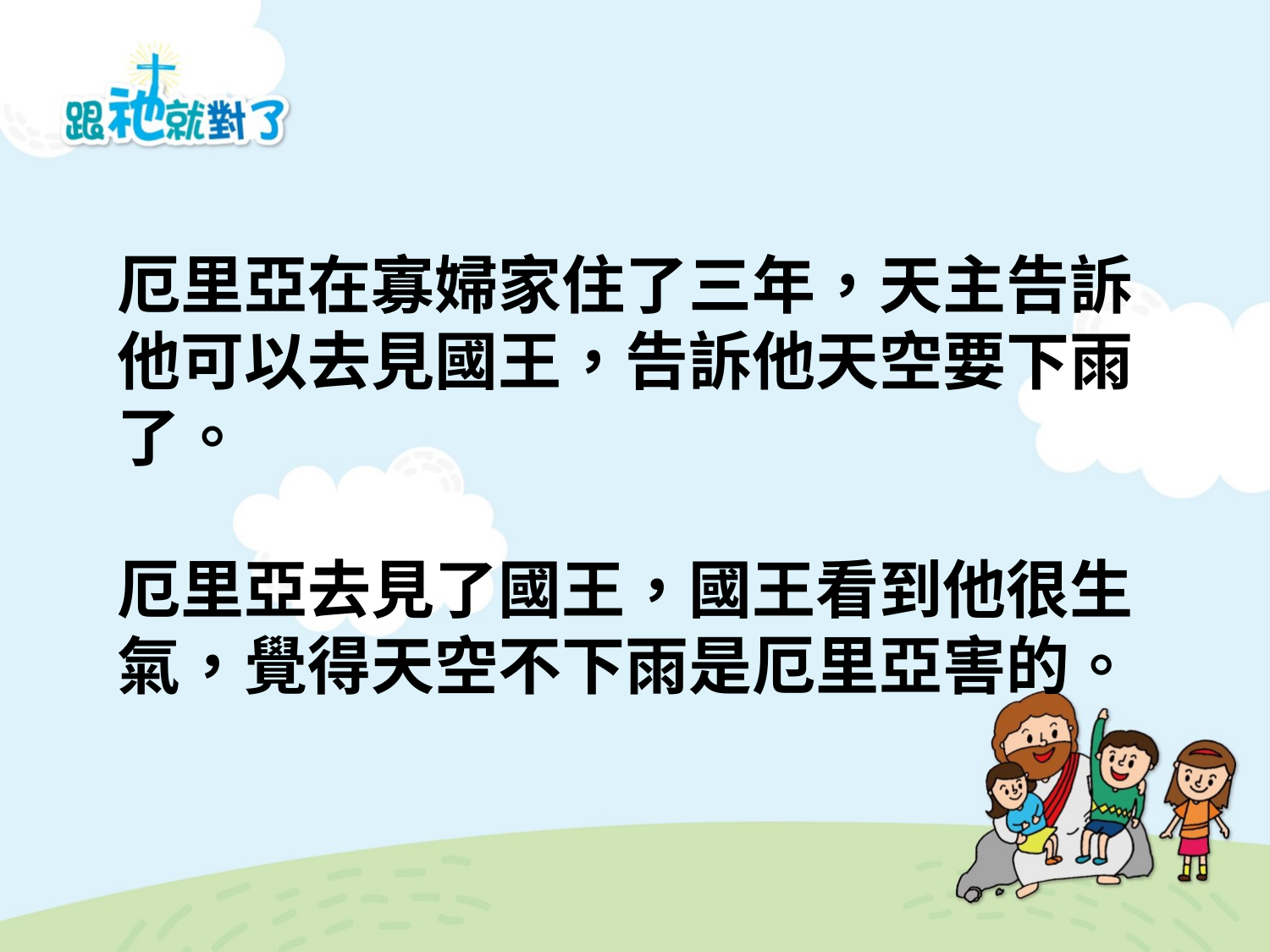

厄里亞在寡婦家住了三年，天主告訴他可以去見國王，告訴他天空要下雨了。

厄里亞去見了國王，國王看到他很生氣，覺得天空不下雨是厄里亞害的。